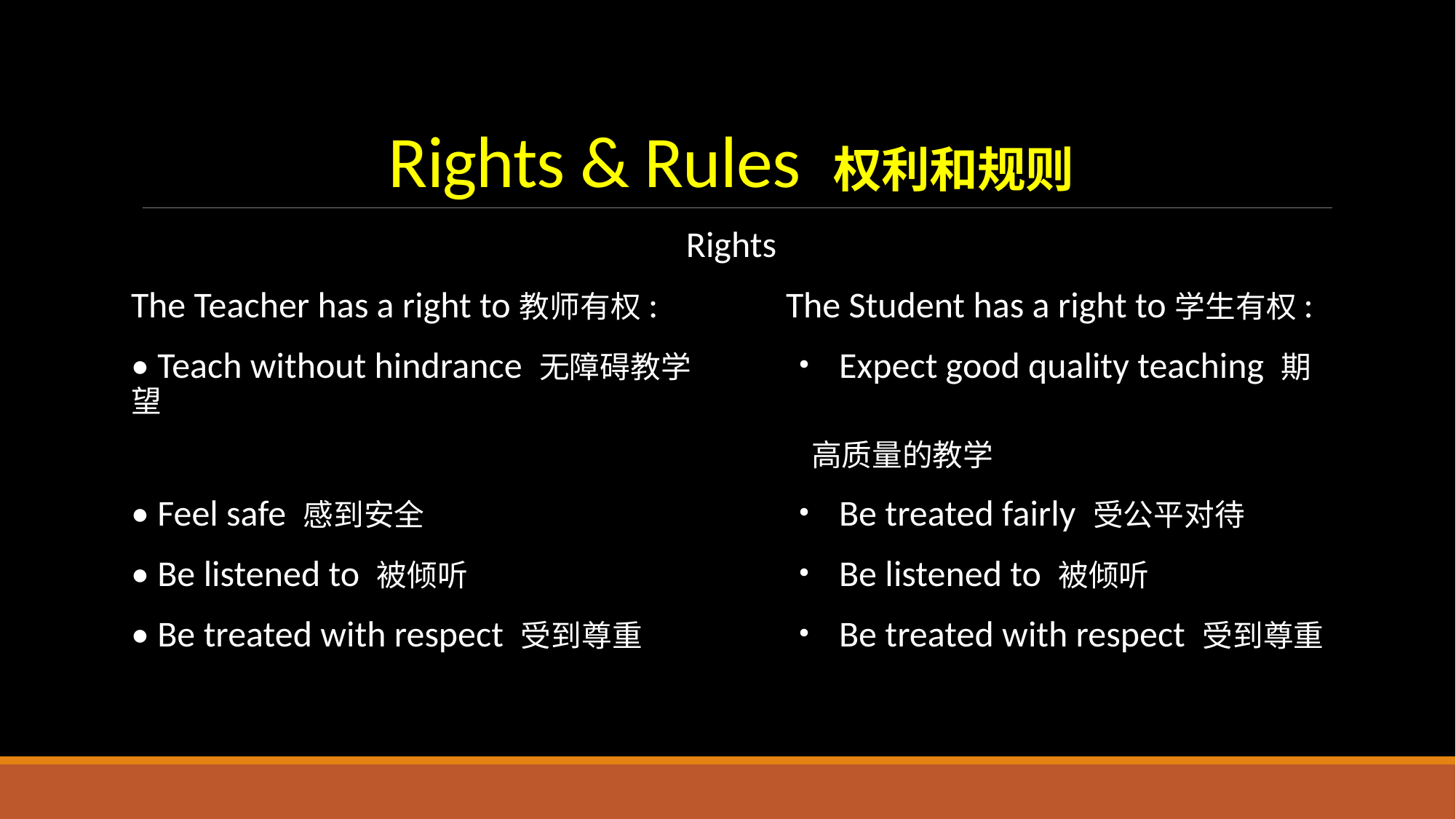

# Rights & Rules 权利和规则
Rights
The Teacher has a right to教师有权: 		The Student has a right to学生有权:
• Teach without hindrance 无障碍教学	• Expect good quality teaching 期望
                                                                                                    高质量的教学
• Feel safe 感到安全				• Be treated fairly 受公平对待
• Be listened to 被倾听			• Be listened to 被倾听
• Be treated with respect 受到尊重 		• Be treated with respect 受到尊重